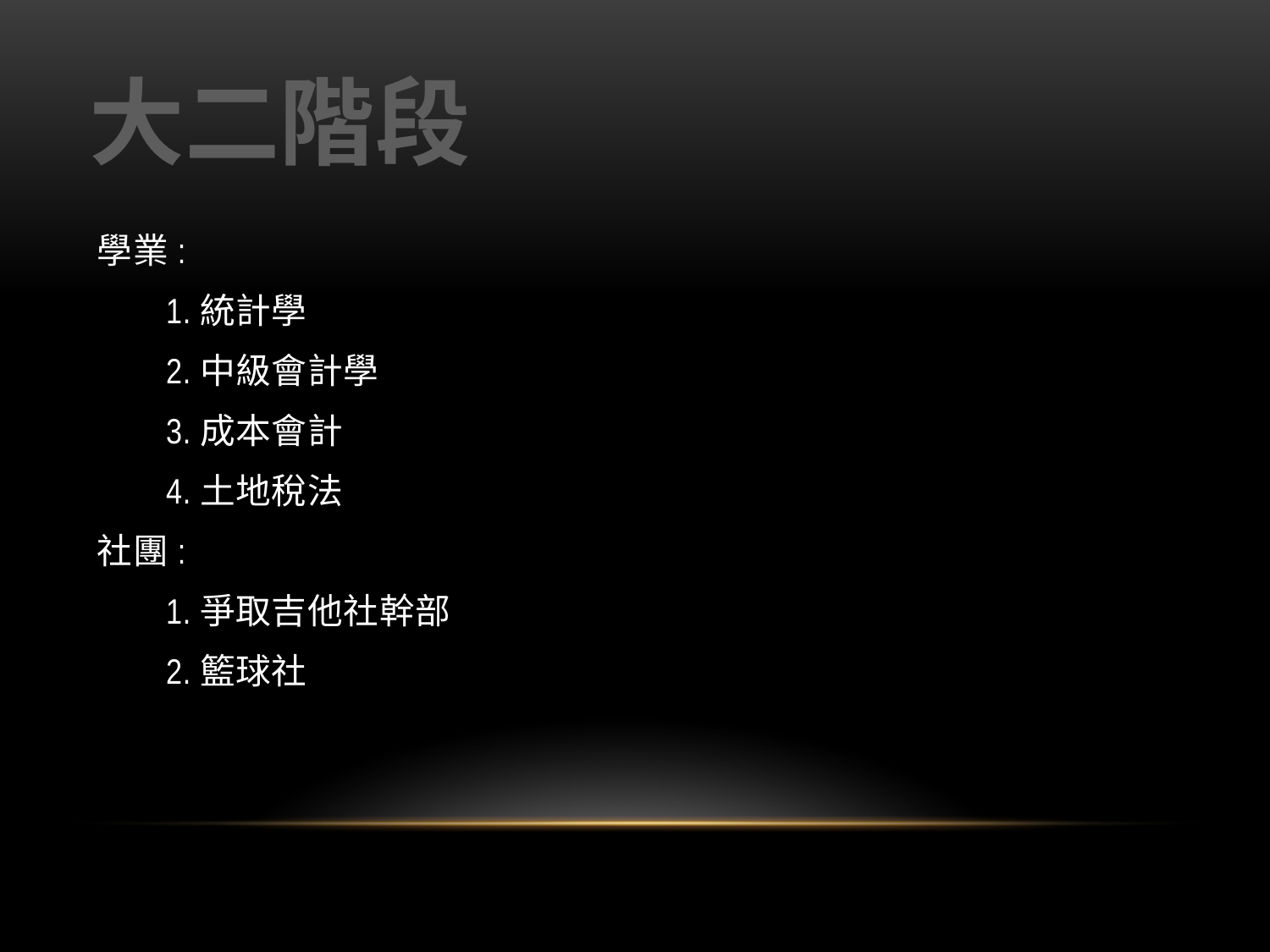

大二階段
學業:
        1.統計學
        2.中級會計學
        3.成本會計
        4.土地稅法
社團:
        1.爭取吉他社幹部
        2.籃球社